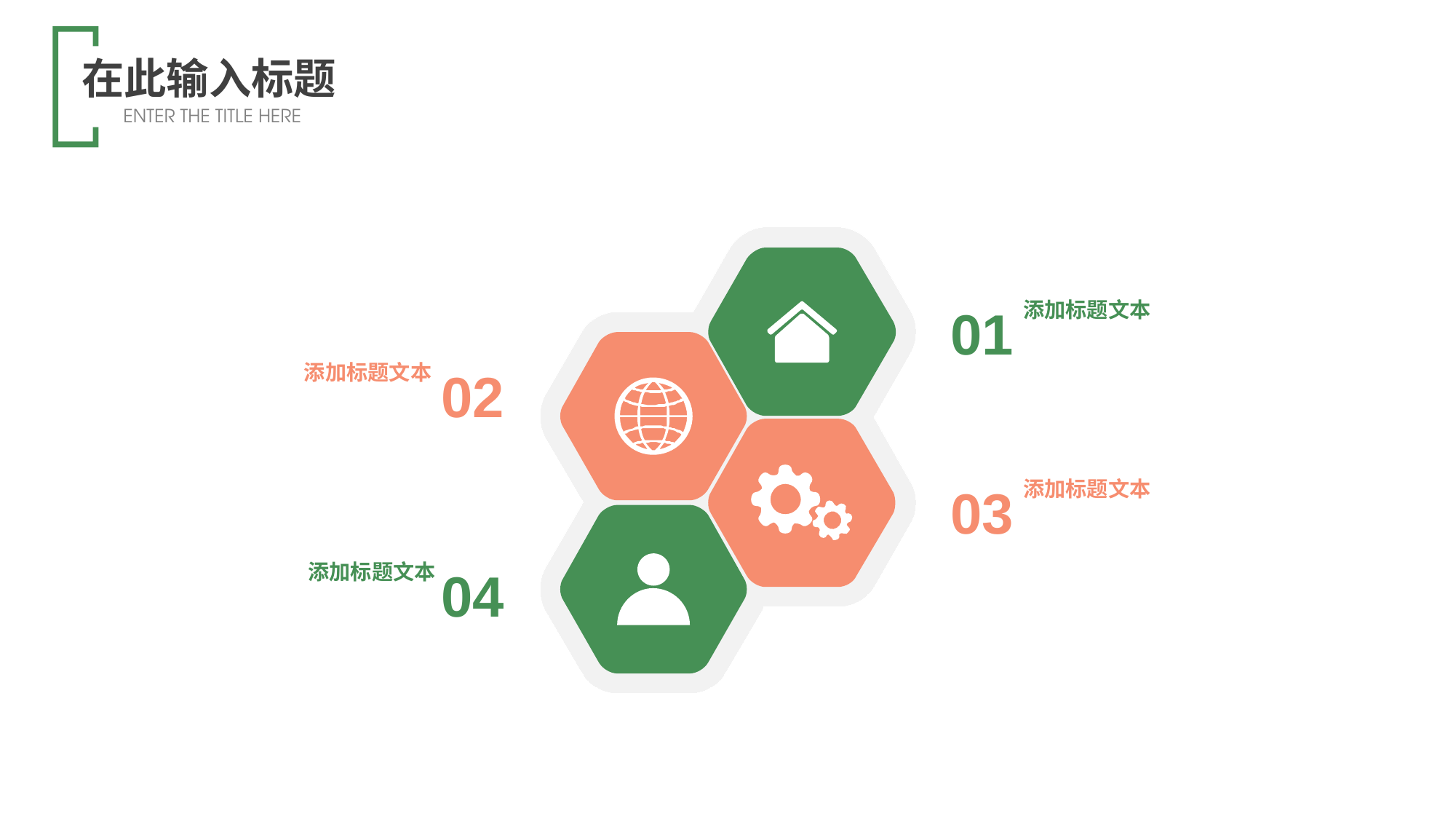

在此输入标题
ENTER THE TITLE HERE

添加标题文本
01

添加标题文本

02

添加标题文本
03

添加标题文本
04